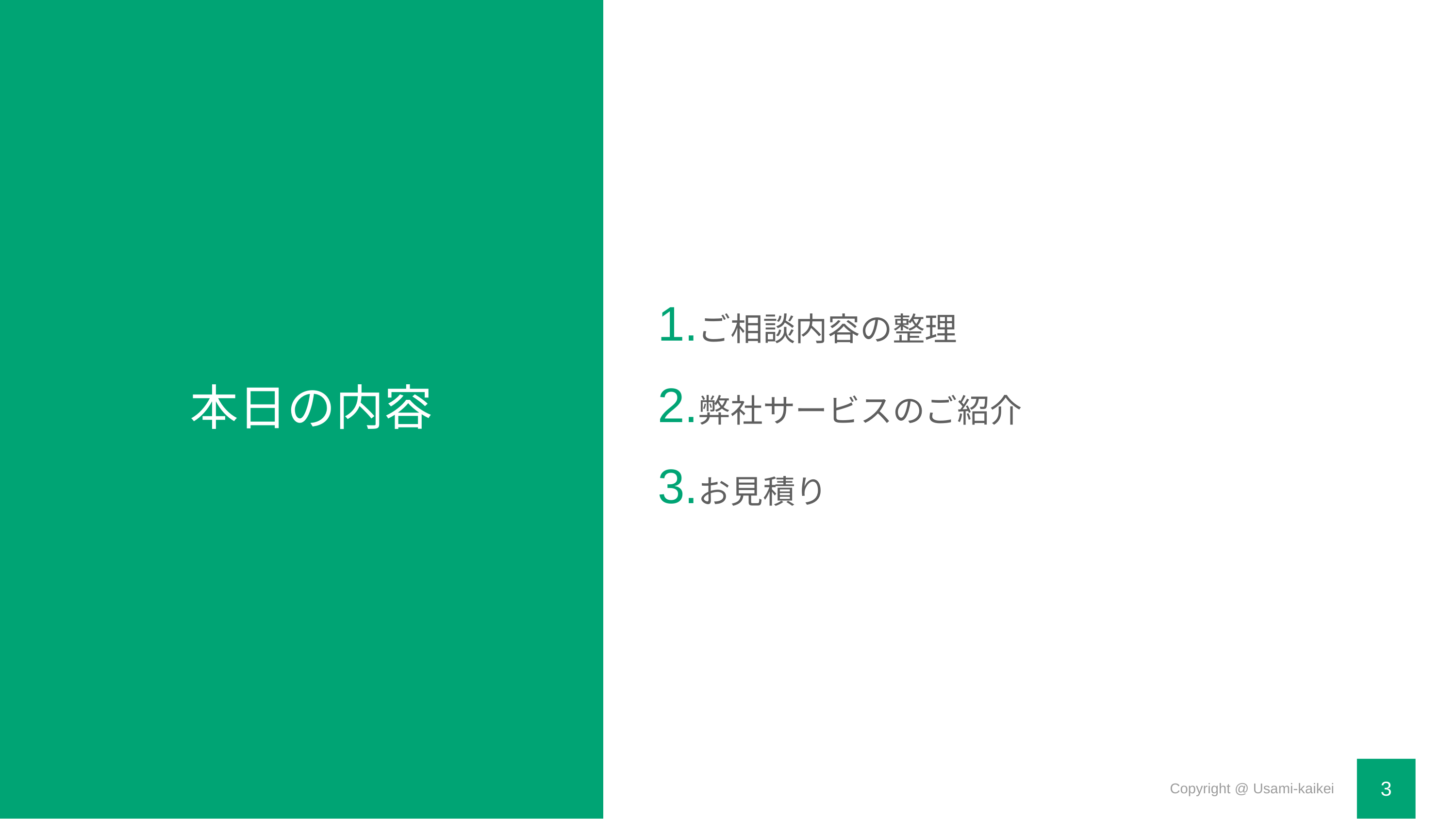

ご相談内容の整理
弊社サービスのご紹介
お見積り
# 本日の内容
Copyright @ Usami-kaikei
3